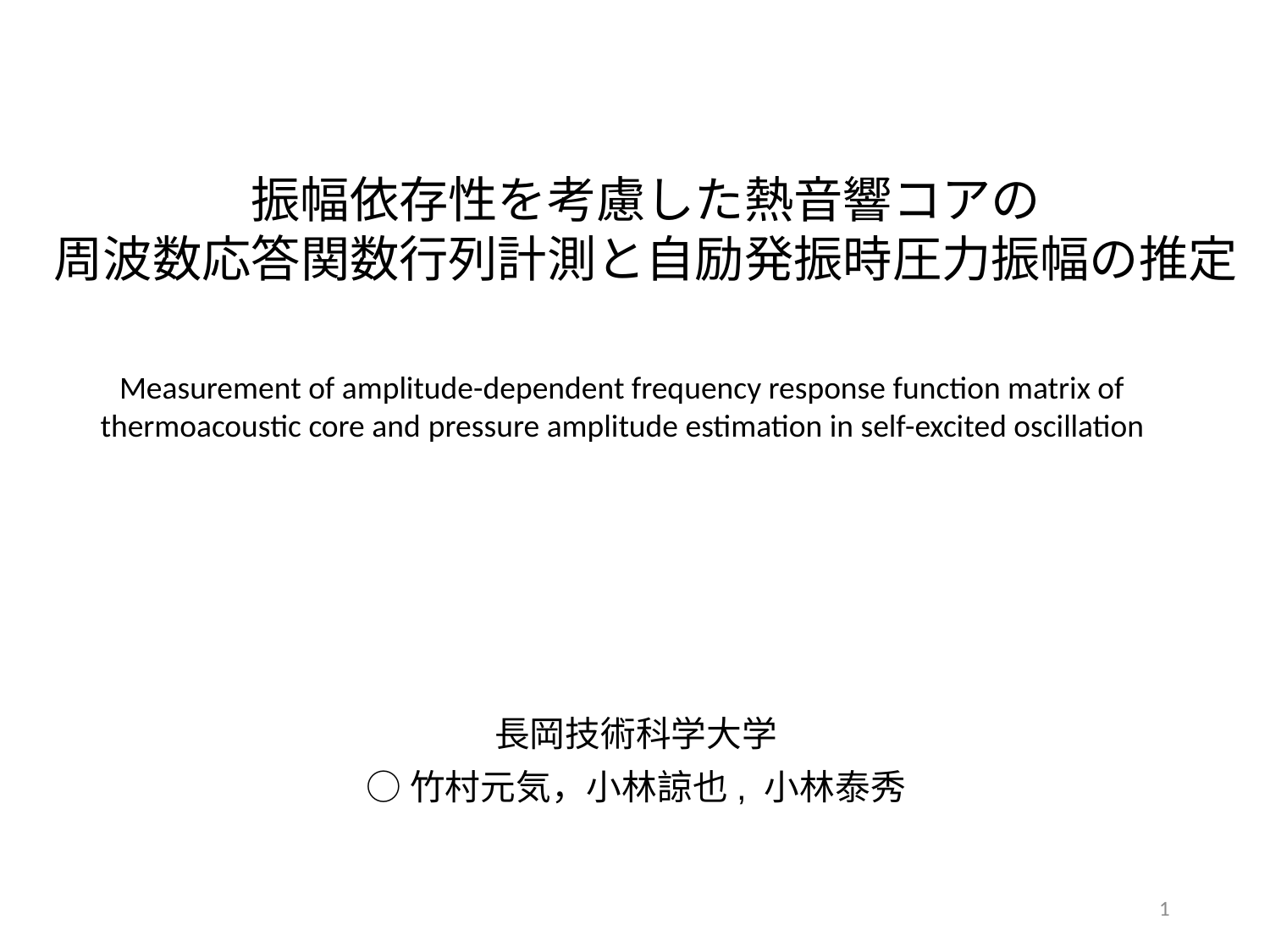

振幅依存性を考慮した熱音響コアの
周波数応答関数行列計測と自励発振時圧力振幅の推定
Measurement of amplitude-dependent frequency response function matrix of thermoacoustic core and pressure amplitude estimation in self-excited oscillation
長岡技術科学大学
○竹村元気，小林諒也, 小林泰秀
1